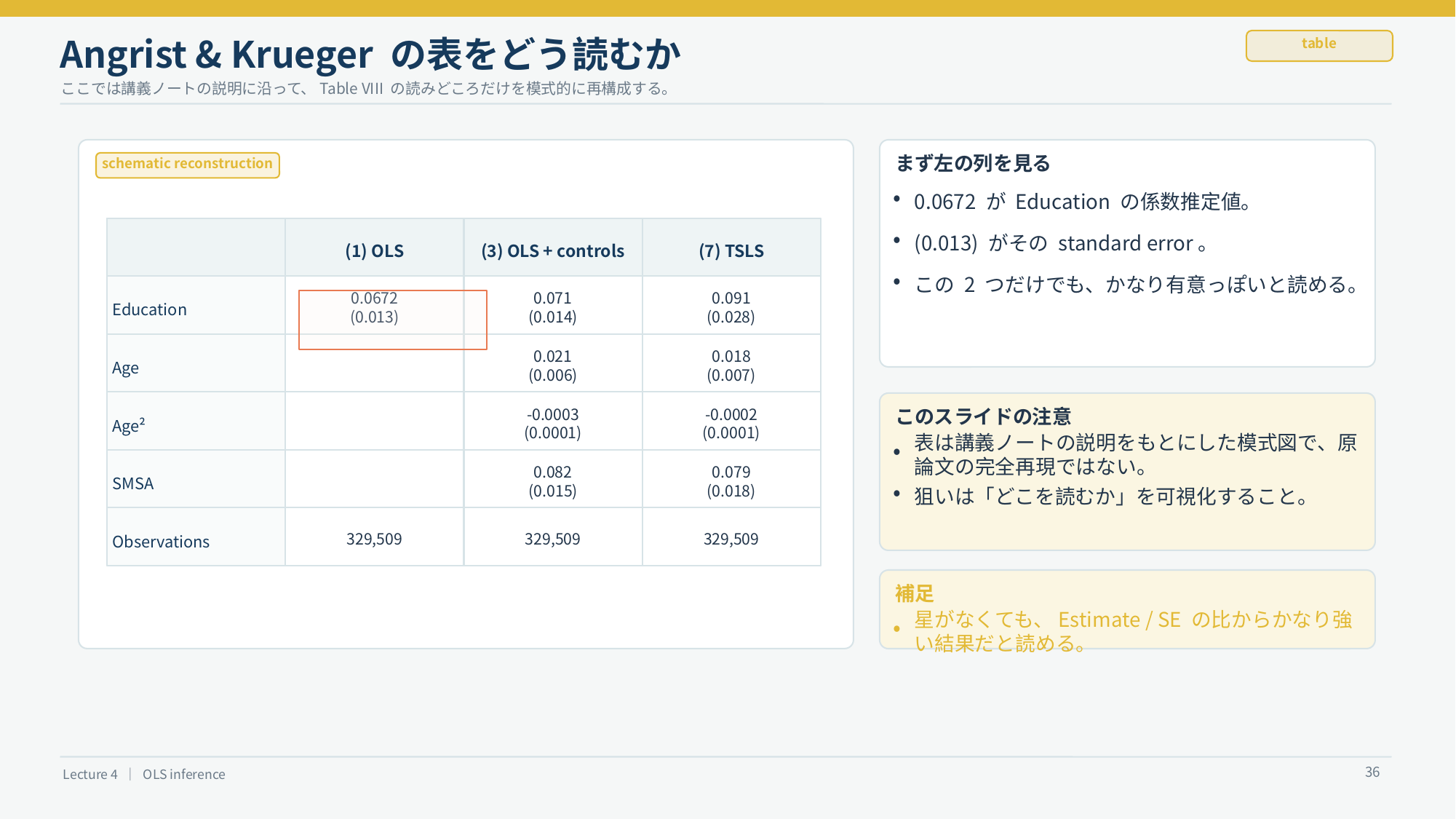

Angrist & Krueger の表をどう読むか
table
ここでは講義ノートの説明に沿って、Table VIII の読みどころだけを模式的に再構成する。

まず左の列を見る

schematic reconstruction
0.0672 が Education の係数推定値。
•

(0.013) がその standard error。
•
(1) OLS
(3) OLS + controls
(7) TSLS
この 2 つだけでも、かなり有意っぽいと読める。
•

0.0672
(0.013)
0.071
(0.014)
0.091
(0.028)
Education

0.021
(0.006)
0.018
(0.007)
Age

-0.0003
(0.0001)
-0.0002
(0.0001)
このスライドの注意
Age²
表は講義ノートの説明をもとにした模式図で、原論文の完全再現ではない。
•

0.082
(0.015)
0.079
(0.018)
SMSA
狙いは「どこを読むか」を可視化すること。
•

329,509
329,509
329,509
Observations

補足
星がなくても、Estimate / SE の比からかなり強い結果だと読める。
•

36
Lecture 4 ｜ OLS inference